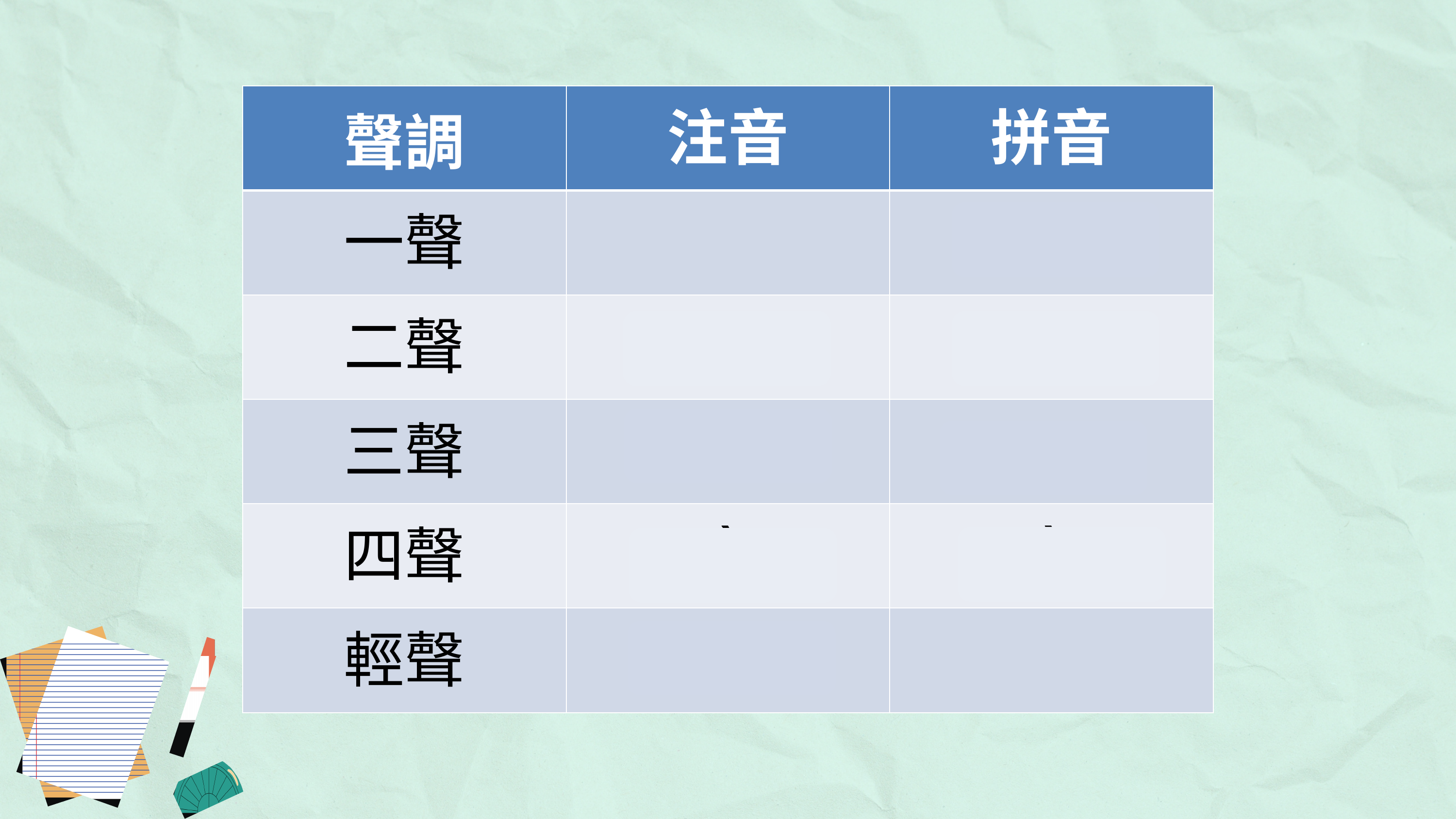

| 聲調 | 注音 | 拼音 |
| --- | --- | --- |
| 一聲 |  | - |
| 二聲 | ˊ | ˊ |
| 三聲 | ˇ | ˇ |
| 四聲 | ˋ | ˋ |
| 輕聲 | ˙ |  |